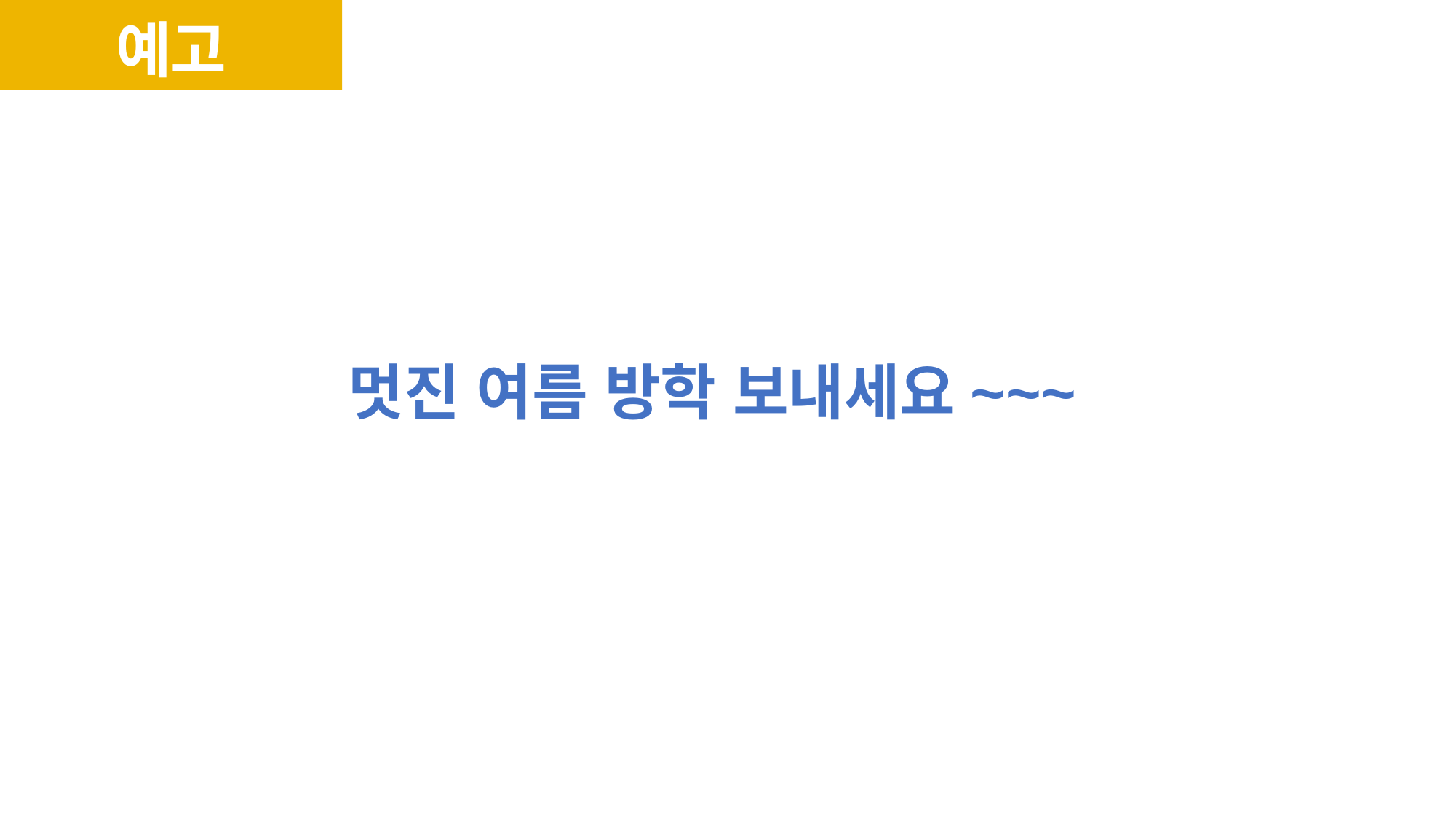

예고
멋진 여름 방학 보내세요~~~
Let’s Practice  다시 듣고 따라 말하기